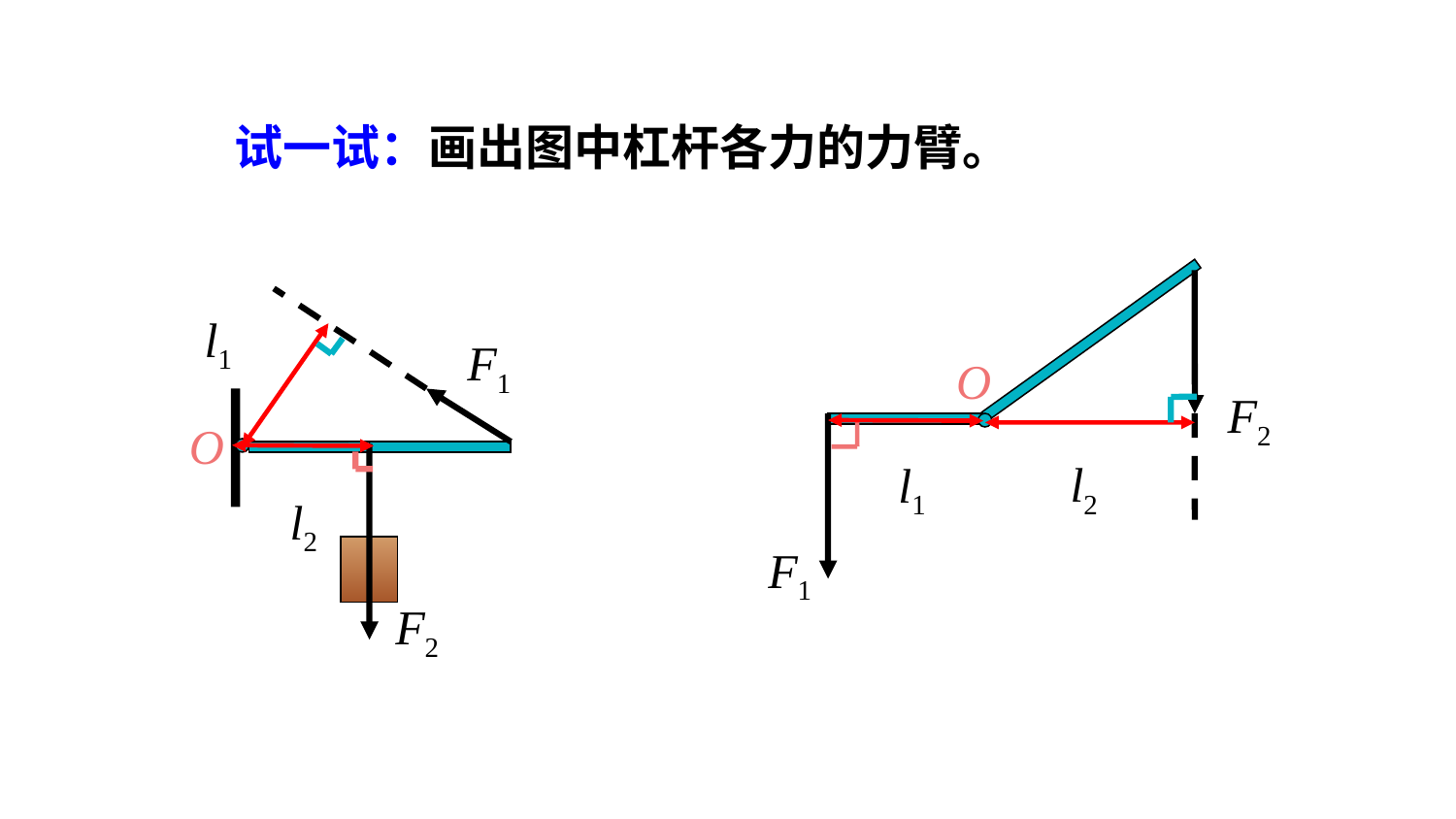

试一试：画出图中杠杆各力的力臂。

l1
F1

O
F2

O

l2
l1

l2
F1

F2